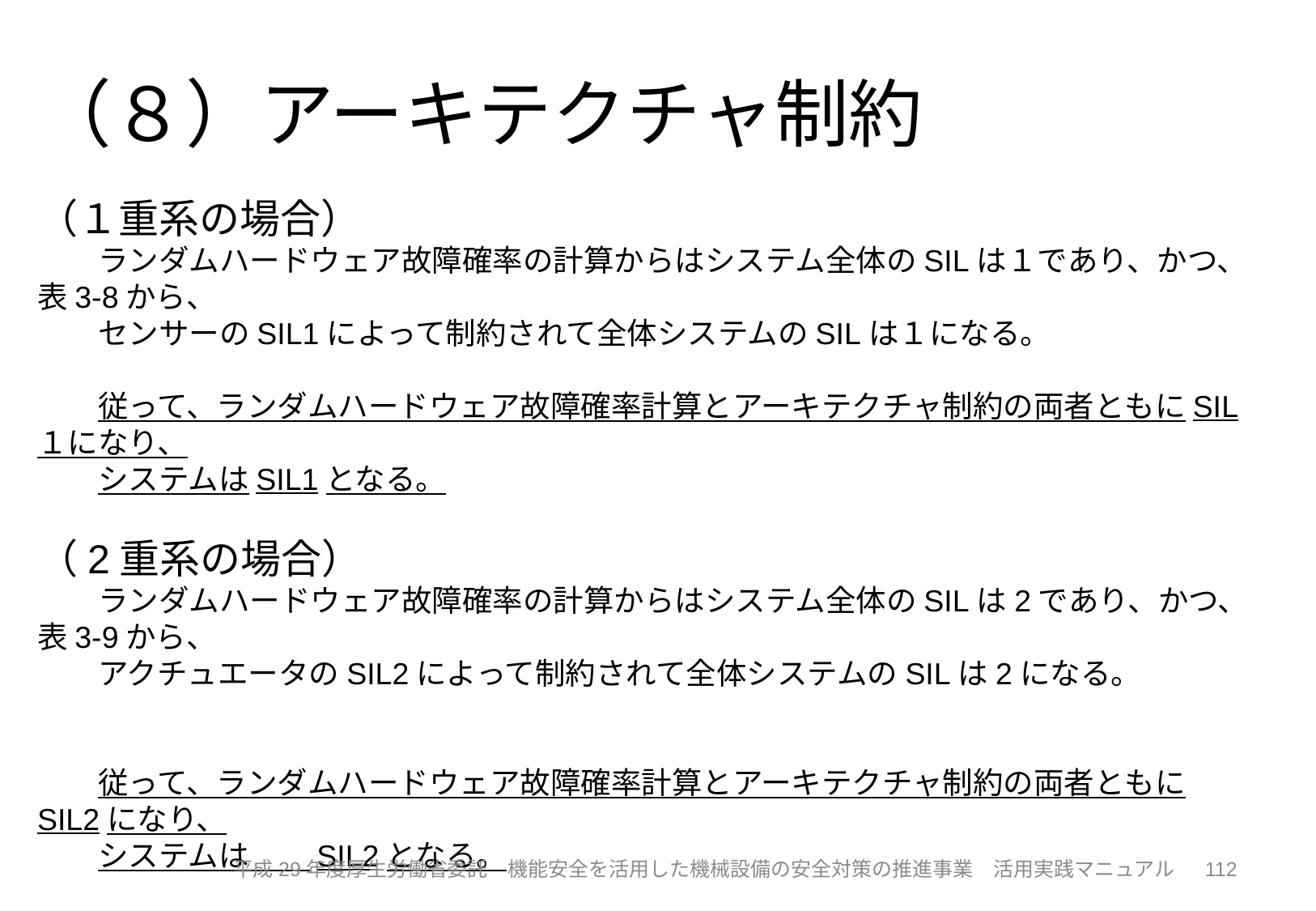

（８）アーキテクチャ制約

（１重系の場合）
　　ランダムハードウェア故障確率の計算からはシステム全体のSILは１であり、かつ、表3-8から、
　　センサーのSIL1によって制約されて全体システムのSILは１になる。

　　従って、ランダムハードウェア故障確率計算とアーキテクチャ制約の両者ともにSIL１になり、
　　システムはSIL1となる。

（2重系の場合）
　　ランダムハードウェア故障確率の計算からはシステム全体のSILは2であり、かつ、表3-9から、
　　アクチュエータのSIL2によって制約されて全体システムのSILは2になる。

　　従って、ランダムハードウェア故障確率計算とアーキテクチャ制約の両者ともにSIL2になり、
　　システムは　　SIL2となる。
112
平成29年度厚生労働省委託　機能安全を活用した機械設備の安全対策の推進事業　活用実践マニュアル